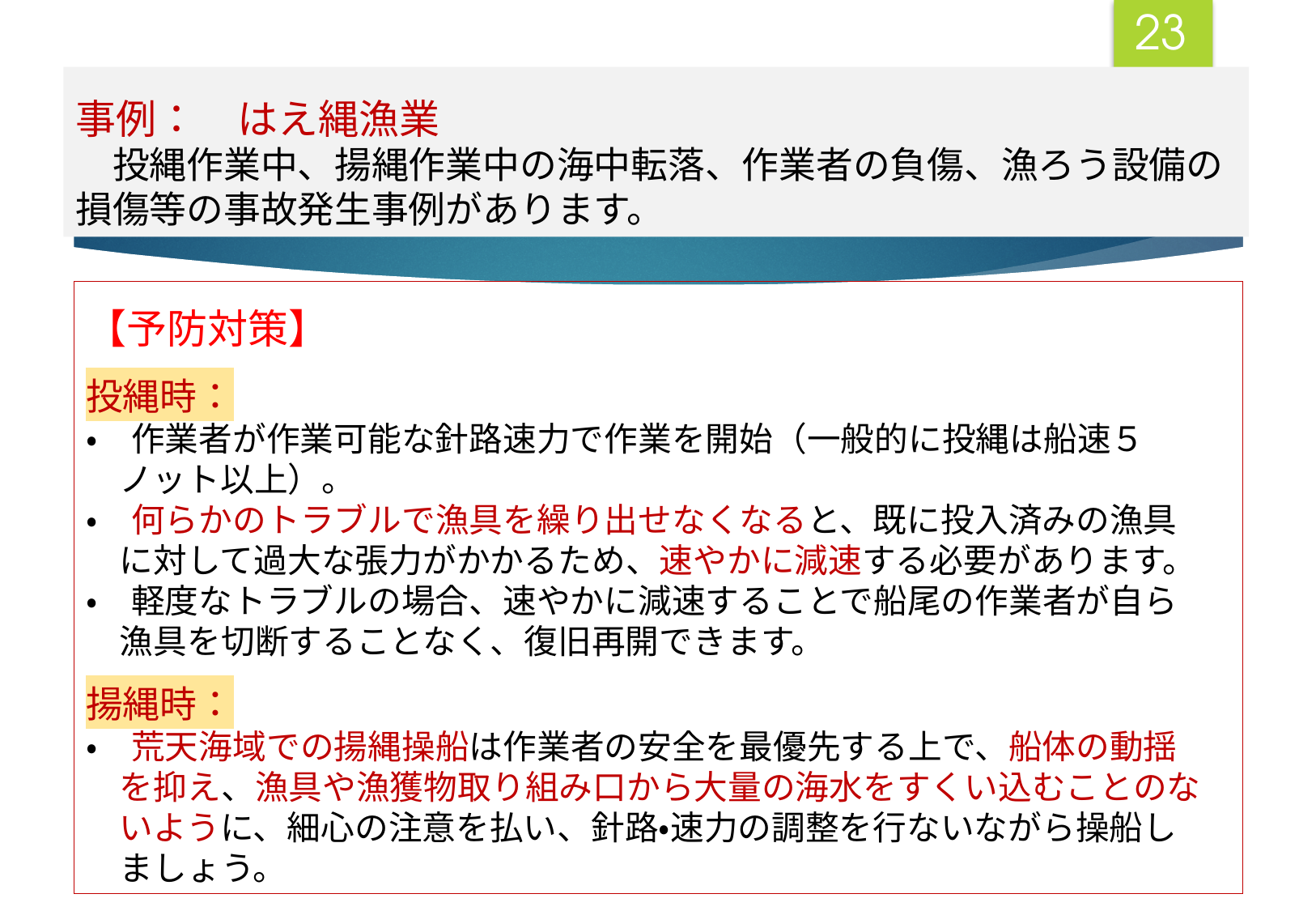

23

事例：　はえ縄漁業
　投縄作業中、揚縄作業中の海中転落、作業者の負傷、漁ろう設備の損傷等の事故発生事例があります。

【予防対策】

投縄時：
・　作業者が作業可能な針路速力で作業を開始（一般的に投縄は船速５
　ノット以上）。
・　何らかのトラブルで漁具を繰り出せなくなると、既に投入済みの漁具
　に対して過大な張力がかかるため、速やかに減速する必要があります。
・　軽度なトラブルの場合、速やかに減速することで船尾の作業者が自ら
　漁具を切断することなく、復旧再開できます。

揚縄時：
・　荒天海域での揚縄操船は作業者の安全を最優先する上で、船体の動揺
　を抑え、漁具や漁獲物取り組み口から大量の海水をすくい込むことのな
　いように、細心の注意を払い、針路・速力の調整を行ないながら操船し
　ましょう。
23